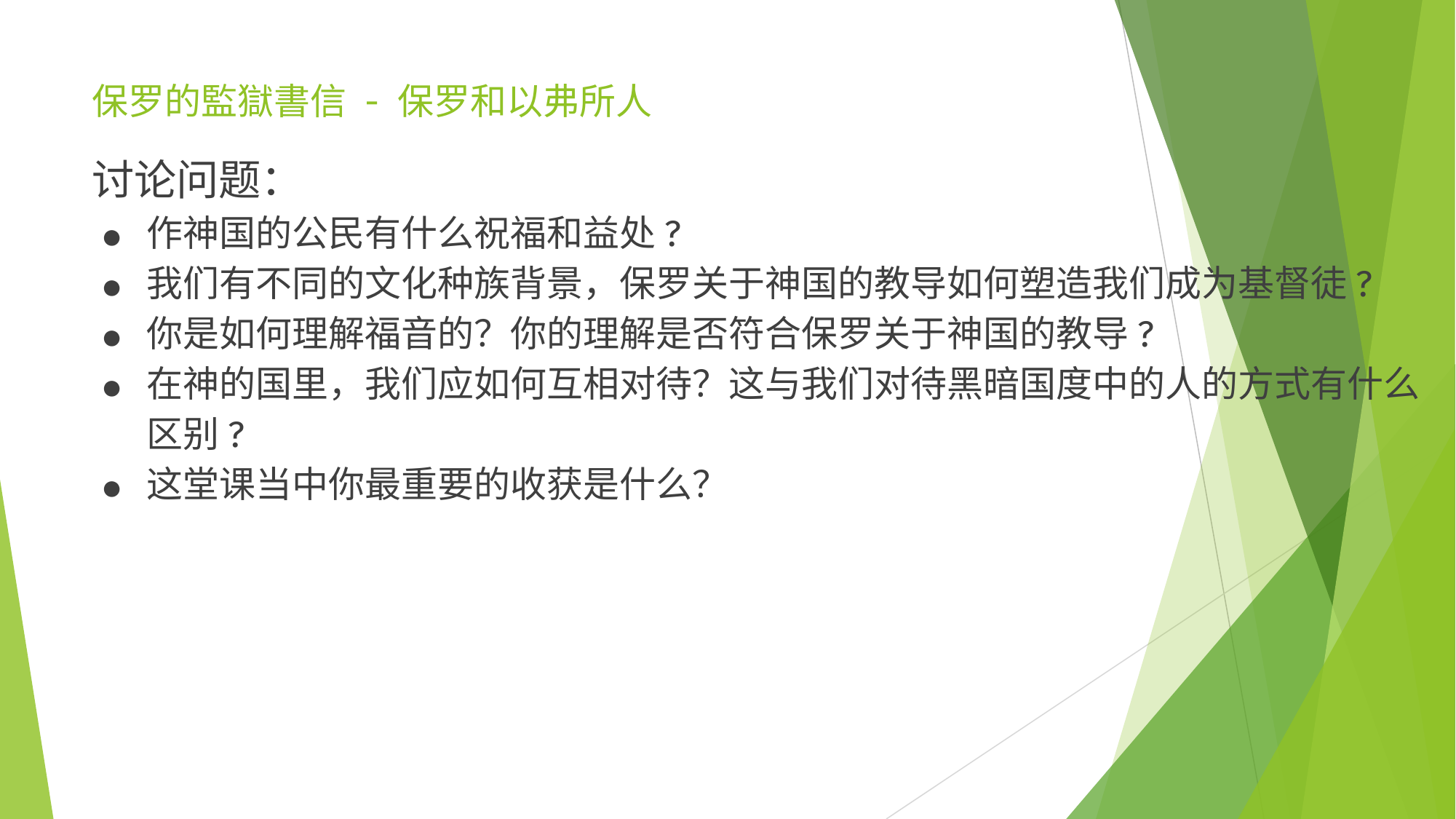

# 保罗的監獄書信 - 保罗和以弗所人
讨论问题：
作神国的公民有什么祝福和益处?
我们有不同的文化种族背景，保罗关于神国的教导如何塑造我们成为基督徒?
你是如何理解福音的？你的理解是否符合保罗关于神国的教导?
在神的国里，我们应如何互相对待？这与我们对待黑暗国度中的人的方式有什么区别?
这堂课当中你最重要的收获是什么？